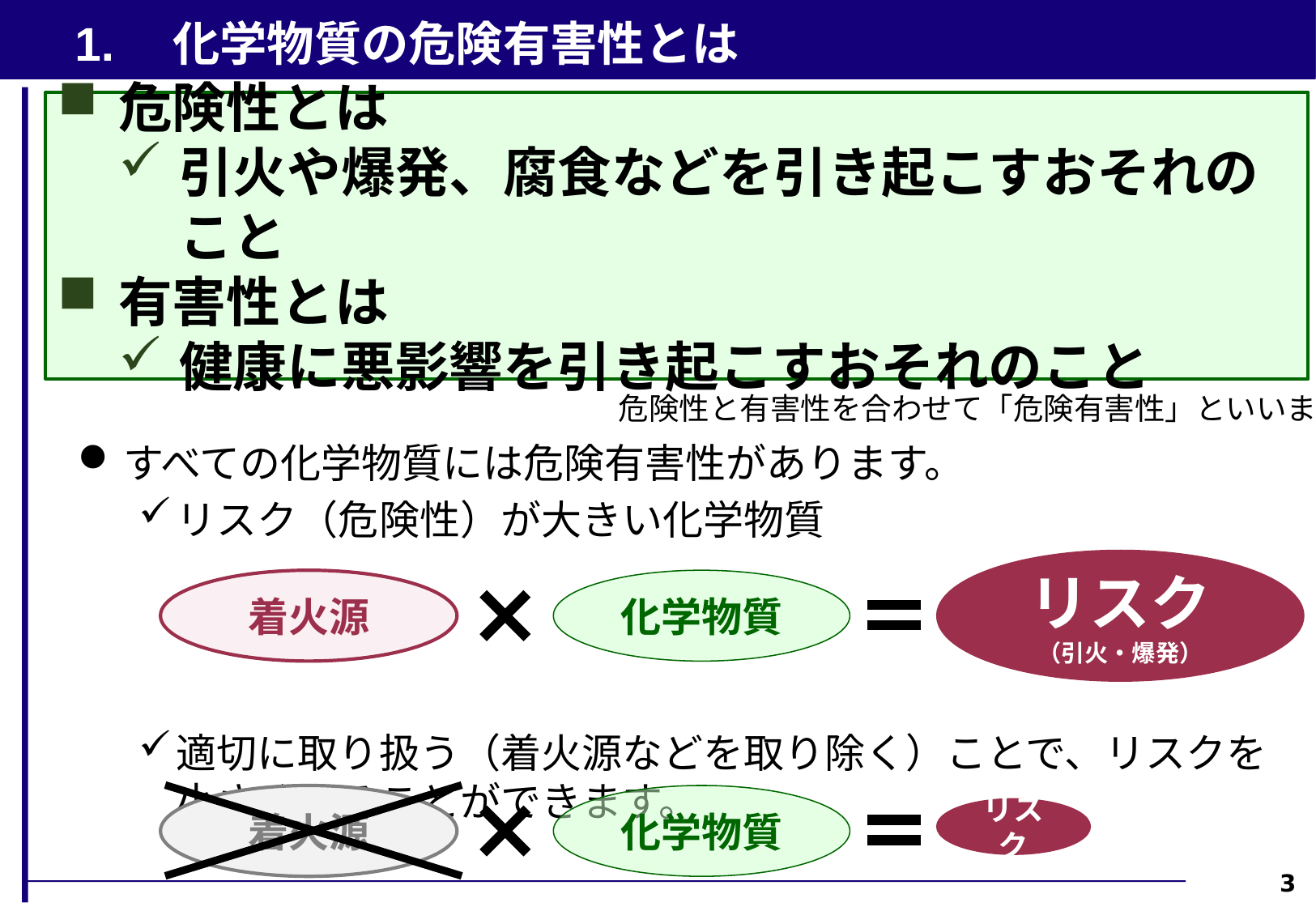

1.　化学物質の危険有害性とは
危険性とは
引火や爆発、腐食などを引き起こすおそれのこと
有害性とは
健康に悪影響を引き起こすおそれのこと
危険性と有害性を合わせて「危険有害性」といいます。
すべての化学物質には危険有害性があります。
リスク（危険性）が大きい化学物質

適切に取り扱う（着火源などを取り除く）ことで、リスクを小さくすることができます。
リスク
（引火・爆発）
着火源
化学物質
着火源
化学物質
リスク
3